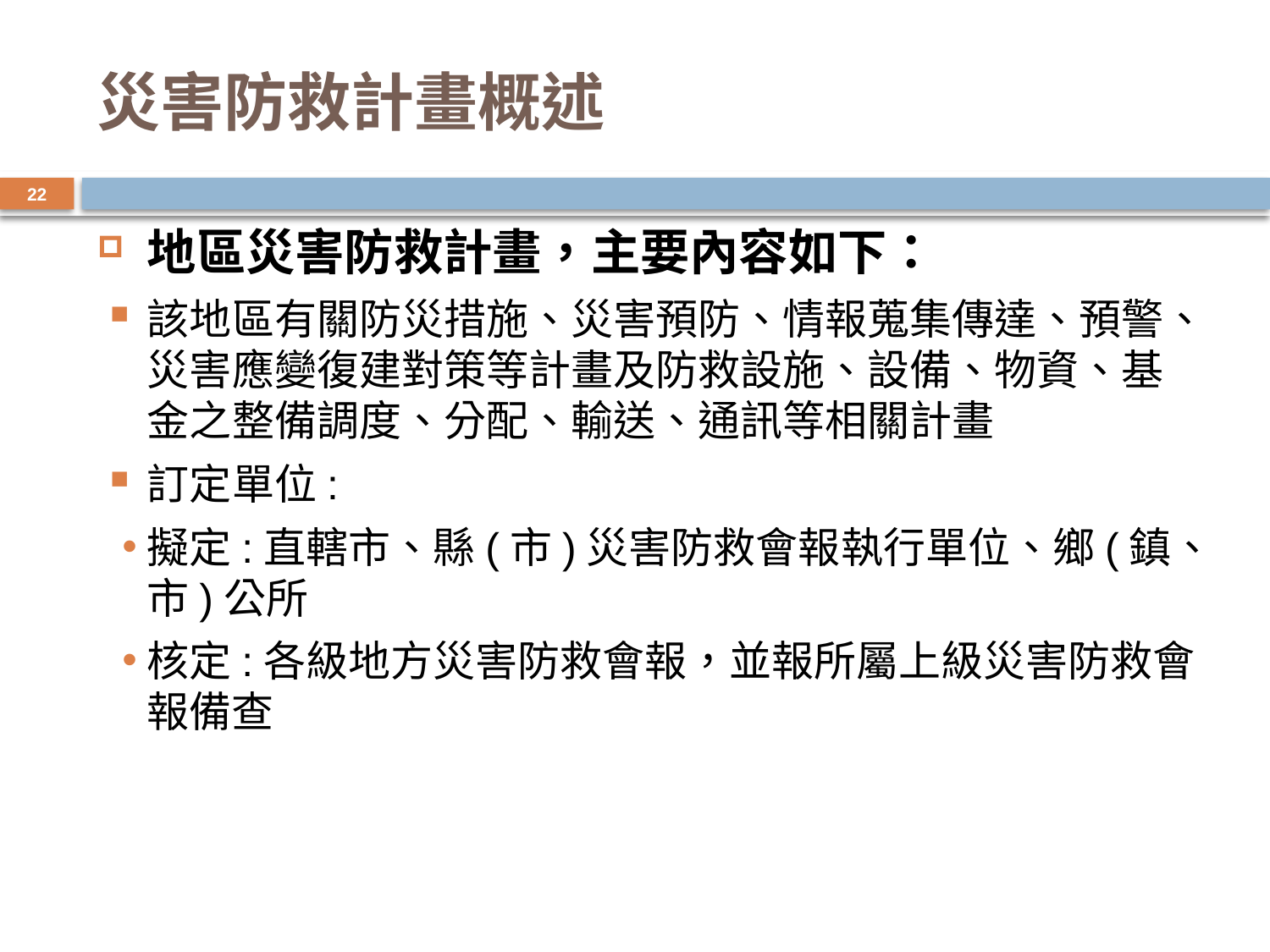

# 災害防救計畫概述
22
地區災害防救計畫，主要內容如下：
該地區有關防災措施、災害預防、情報蒐集傳達、預警、災害應變復建對策等計畫及防救設施、設備、物資、基金之整備調度、分配、輸送、通訊等相關計畫
訂定單位:
擬定:直轄市、縣(市)災害防救會報執行單位、鄉(鎮、市)公所
核定:各級地方災害防救會報，並報所屬上級災害防救會報備查